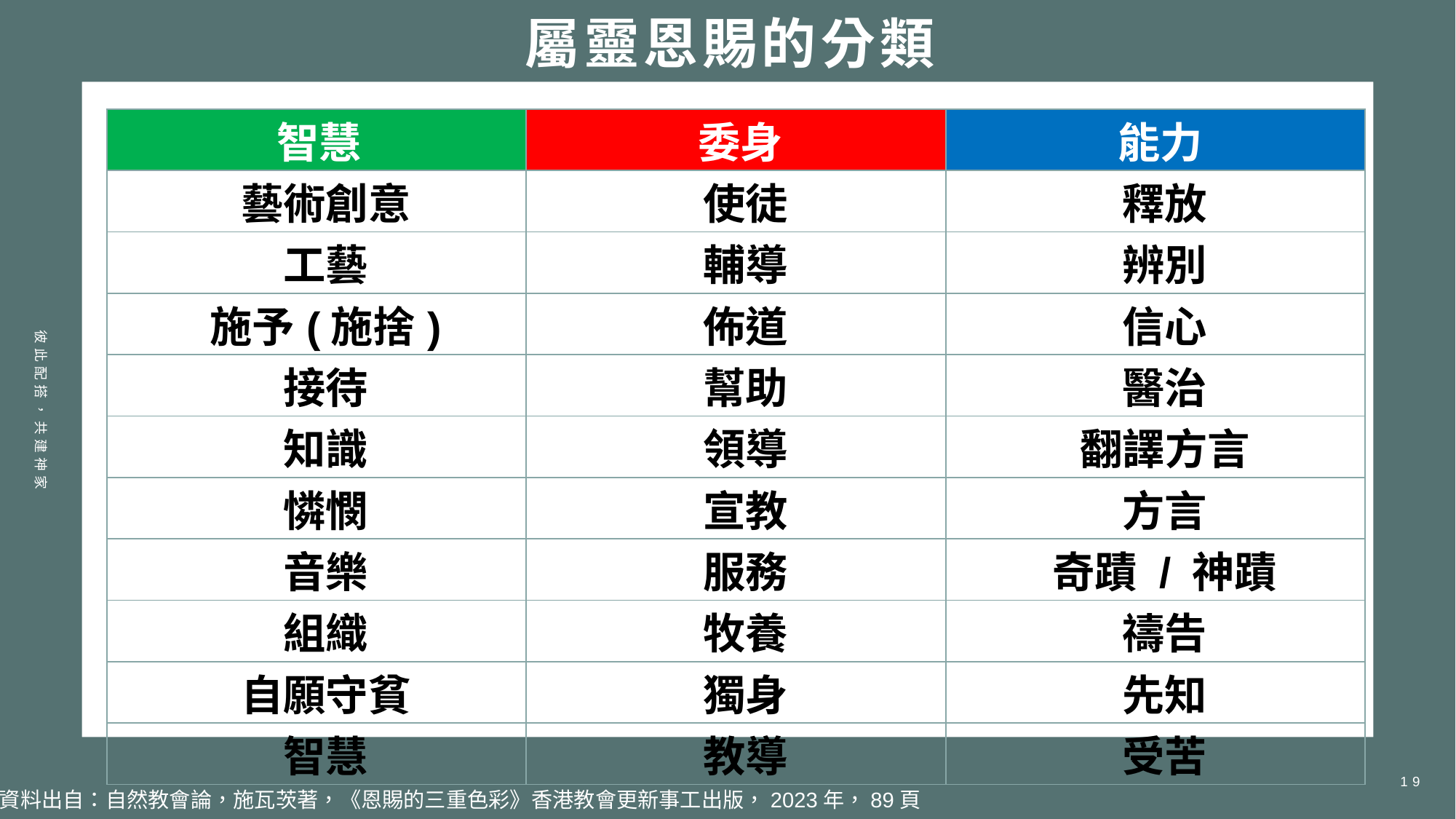

# 屬靈恩賜的分類
| 智慧 | 委身 | 能力 |
| --- | --- | --- |
| 藝術創意 | 使徒 | 釋放 |
| 工藝 | 輔導 | 辨別 |
| 施予(施捨) | 佈道 | 信心 |
| 接待 | 幫助 | 醫治 |
| 知識 | 領導 | 翻譯方言 |
| 憐憫 | 宣教 | 方言 |
| 音樂 | 服務 | 奇蹟 / 神蹟 |
| 組織 | 牧養 | 禱告 |
| 自願守貧 | 獨身 | 先知 |
| 智慧 | 教導 | 受苦 |
彼此配搭，共建神家
19
資料出自：自然教會論，施瓦茨著，《恩賜的三重色彩》香港教會更新事工出版，2023年，89頁